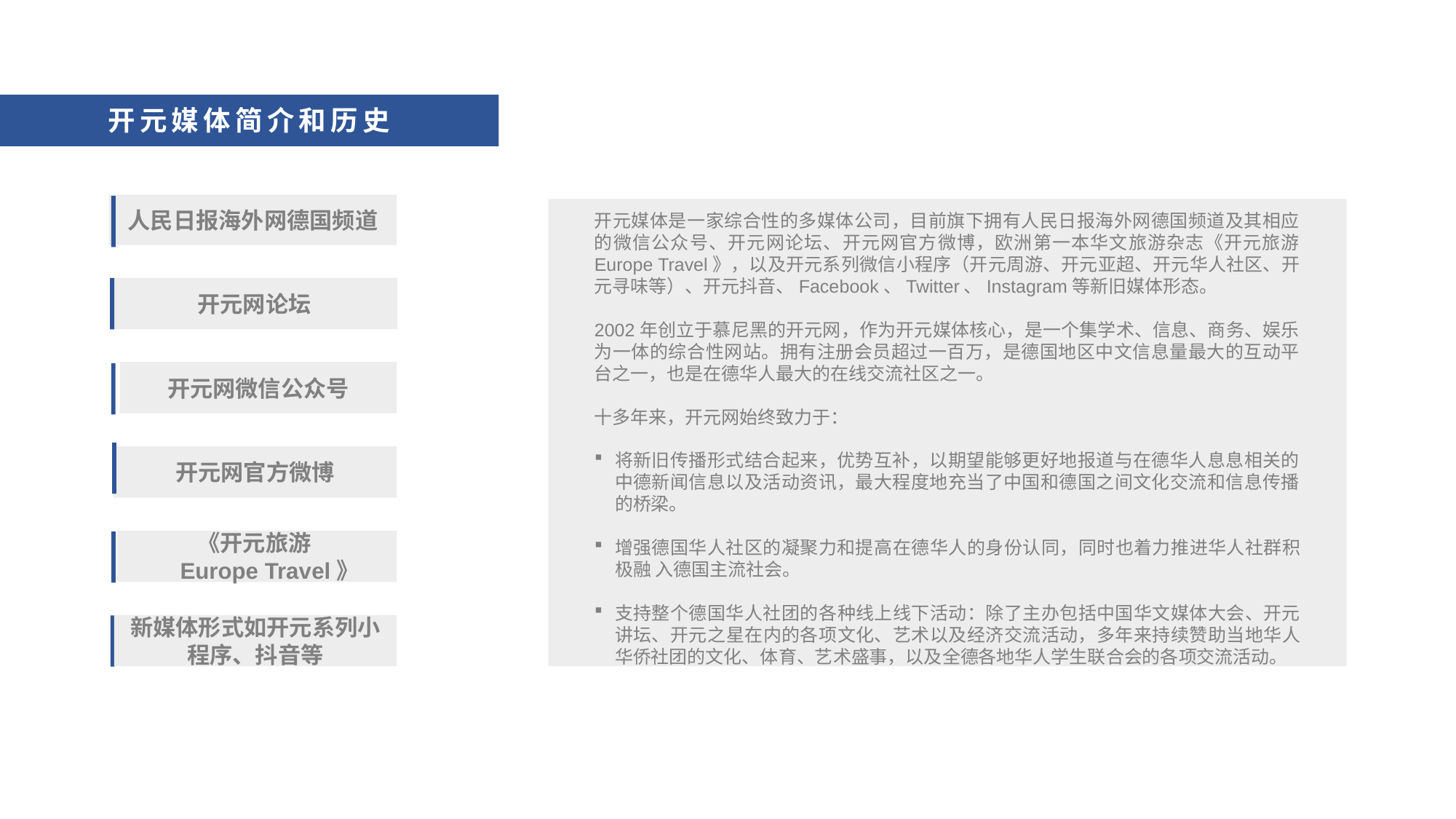

开元媒体简介和历史
人民日报海外网德国频道

开元媒体是一家综合性的多媒体公司，目前旗下拥有人民日报海外网德国频道及其相应的微信公众号、开元网论坛、开元网官方微博，欧洲第一本华文旅游杂志《开元旅游 Europe Travel》，以及开元系列微信小程序（开元周游、开元亚超、开元华人社区、开元寻味等）、开元抖音、Facebook、Twitter、Instagram等新旧媒体形态。

2002年创立于慕尼黑的开元网，作为开元媒体核心，是一个集学术、信息、商务、娱乐为一体的综合性网站。拥有注册会员超过一百万，是德国地区中文信息量最大的互动平台之一，也是在德华人最大的在线交流社区之一。

十多年来，开元网始终致力于：

将新旧传播形式结合起来，优势互补，以期望能够更好地报道与在德华人息息相关的中德新闻信息以及活动资讯，最大程度地充当了中国和德国之间文化交流和信息传播的桥梁。

增强德国华人社区的凝聚力和提高在德华人的身份认同，同时也着力推进华人社群积极融 入德国主流社会。

支持整个德国华人社团的各种线上线下活动：除了主办包括中国华文媒体大会、开元讲坛、开元之星在内的各项文化、艺术以及经济交流活动，多年来持续赞助当地华人华侨社团的文化、体育、艺术盛事，以及全德各地华人学生联合会的各项交流活动。
开元网论坛

开元网微信公众号

开元网官方微博
《开元旅游
    Europe Travel》

新媒体形式如开元系列小程序、抖音等